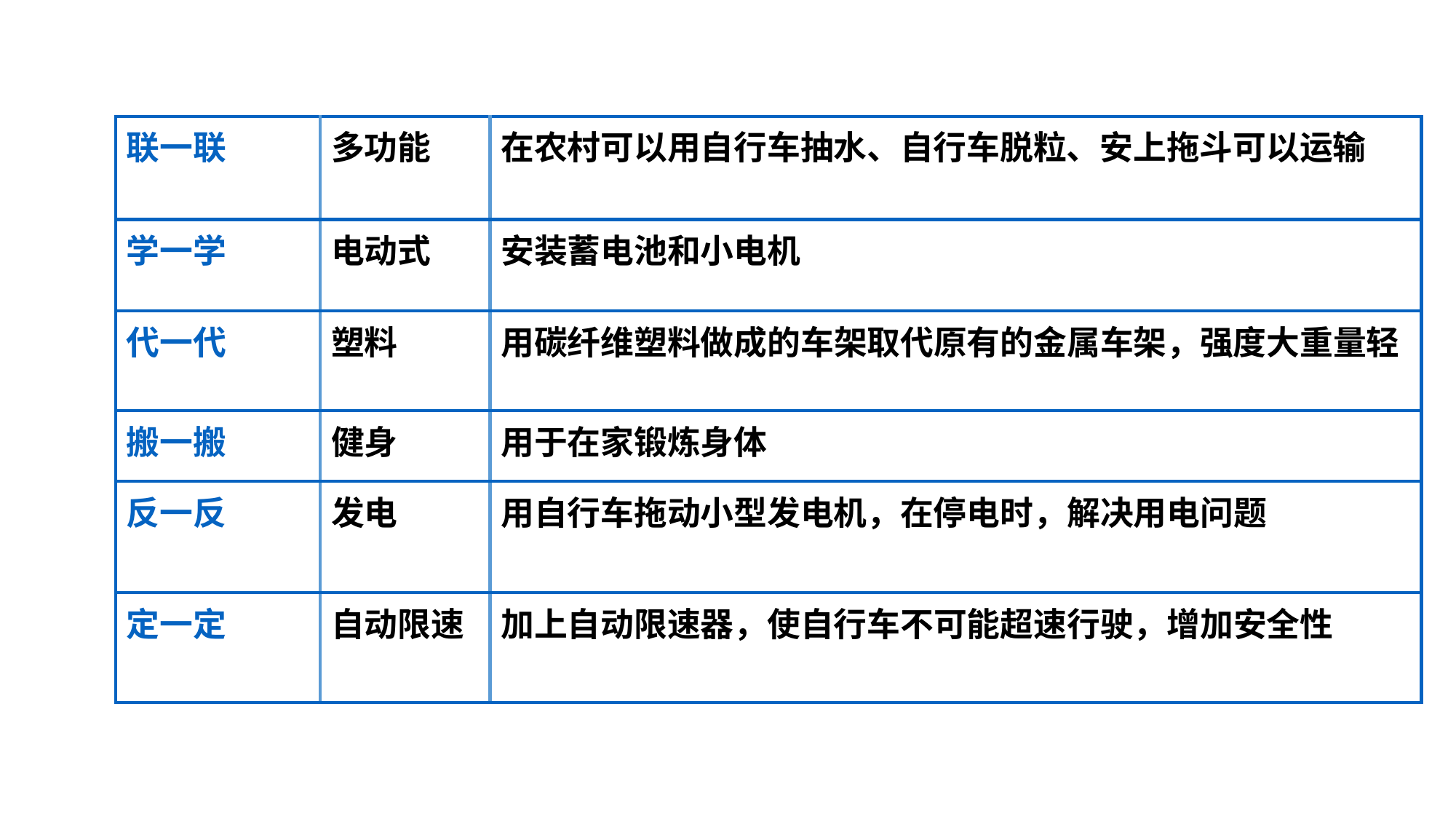

| 联一联 | 多功能 | 在农村可以用自行车抽水、自行车脱粒、安上拖斗可以运输 |
| --- | --- | --- |
| 学一学 | 电动式 | 安装蓄电池和小电机 |
| 代一代 | 塑料 | 用碳纤维塑料做成的车架取代原有的金属车架，强度大重量轻 |
| 搬一搬 | 健身 | 用于在家锻炼身体 |
| 反一反 | 发电 | 用自行车拖动小型发电机，在停电时，解决用电问题 |
| 定一定 | 自动限速 | 加上自动限速器，使自行车不可能超速行驶，增加安全性 |